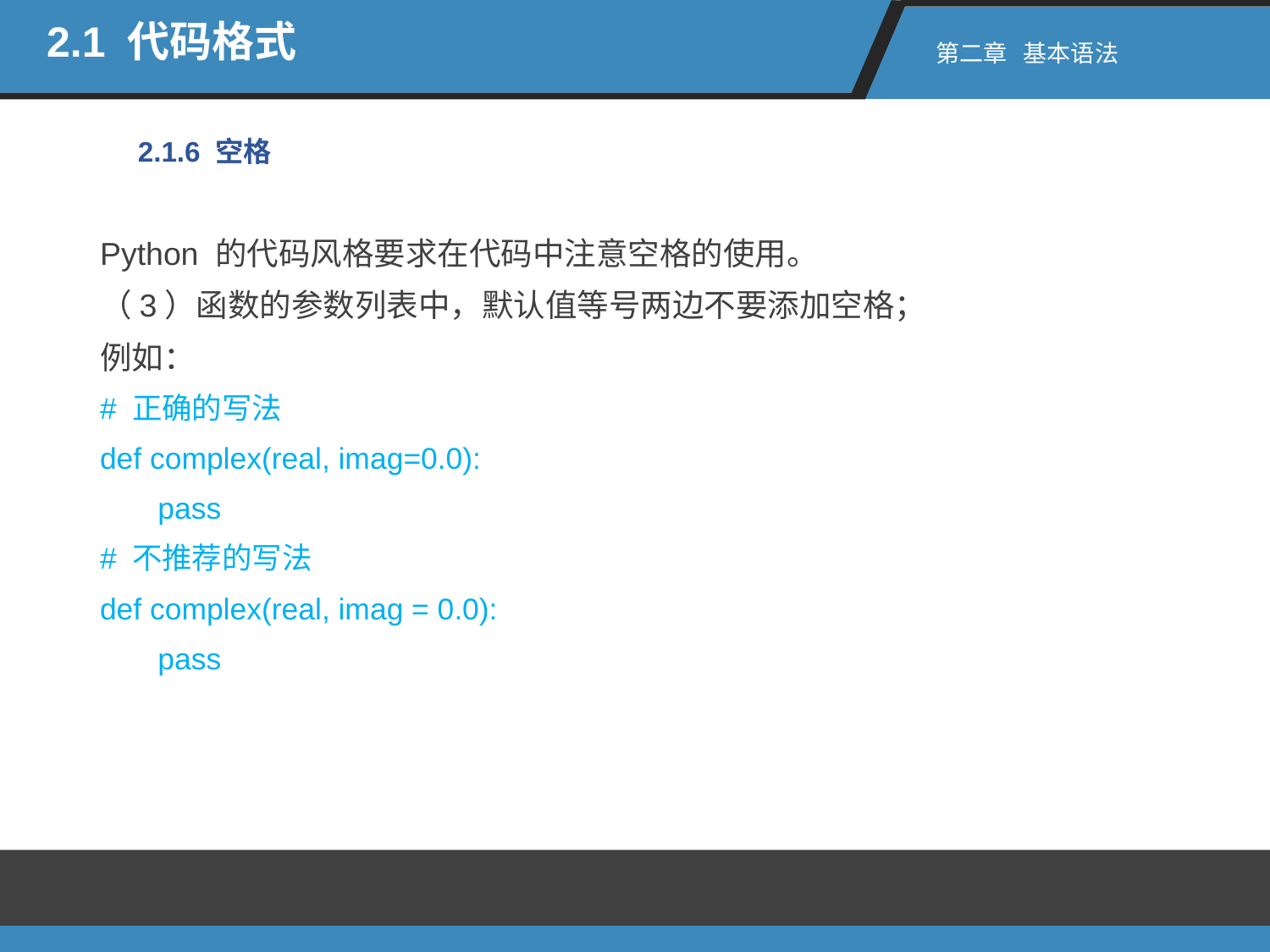

2.1 代码格式

第二章   基本语法
2.1.6 空格
Python 的代码风格要求在代码中注意空格的使用。
（3）函数的参数列表中，默认值等号两边不要添加空格；
例如：
# 正确的写法
def complex(real, imag=0.0):
       pass
# 不推荐的写法
def complex(real, imag = 0.0):
       pass